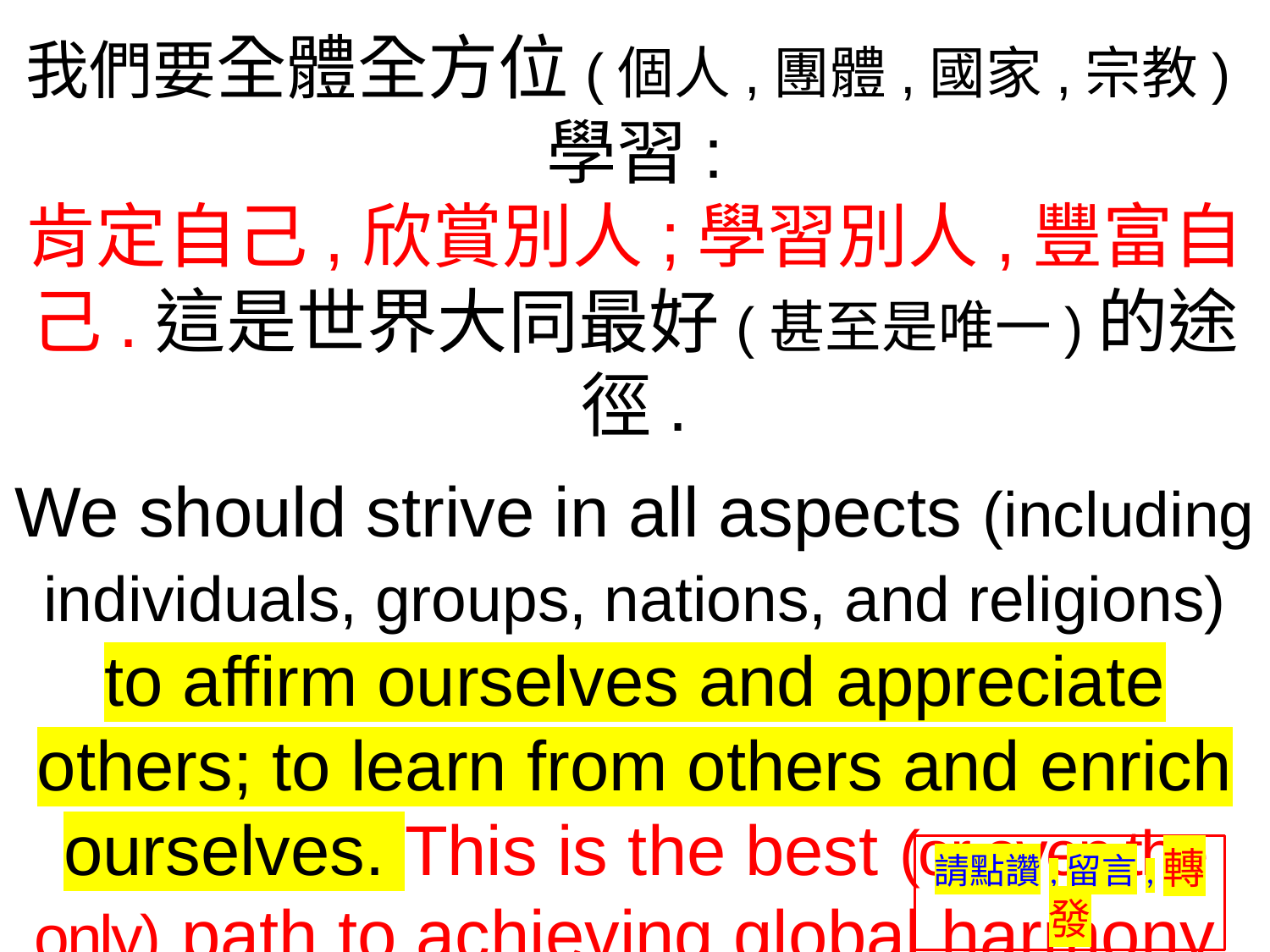

我們要全體全方位(個人,團體,國家,宗教)學習:
肯定自己,欣賞別人;學習別人,豐富自己.這是世界大同最好(甚至是唯一)的途徑.
We should strive in all aspects (including individuals, groups, nations, and religions) to affirm ourselves and appreciate others; to learn from others and enrich ourselves. This is the best (or even the only) path to achieving global harmony.
請點讚,留言,轉發